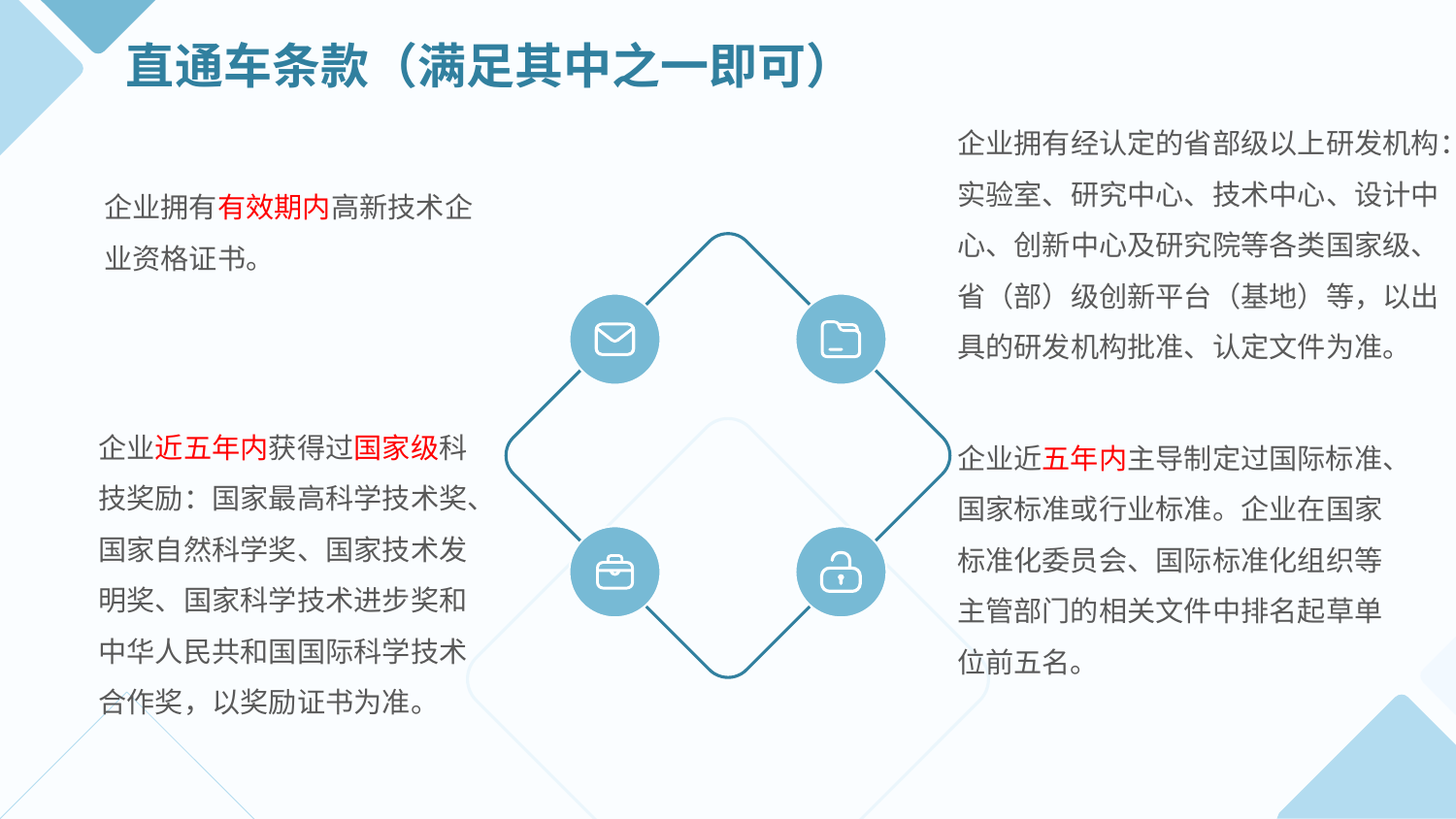

直通车条款（满足其中之一即可）
企业拥有经认定的省部级以上研发机构：实验室、研究中心、技术中心、设计中心、创新中心及研究院等各类国家级、省（部）级创新平台（基地）等，以出具的研发机构批准、认定文件为准。
企业拥有有效期内高新技术企业资格证书。

企业近五年内获得过国家级科技奖励：国家最高科学技术奖、国家自然科学奖、国家技术发明奖、国家科学技术进步奖和中华人民共和国国际科学技术合作奖，以奖励证书为准。
企业近五年内主导制定过国际标准、国家标准或行业标准。企业在国家标准化委员会、国际标准化组织等主管部门的相关文件中排名起草单位前五名。